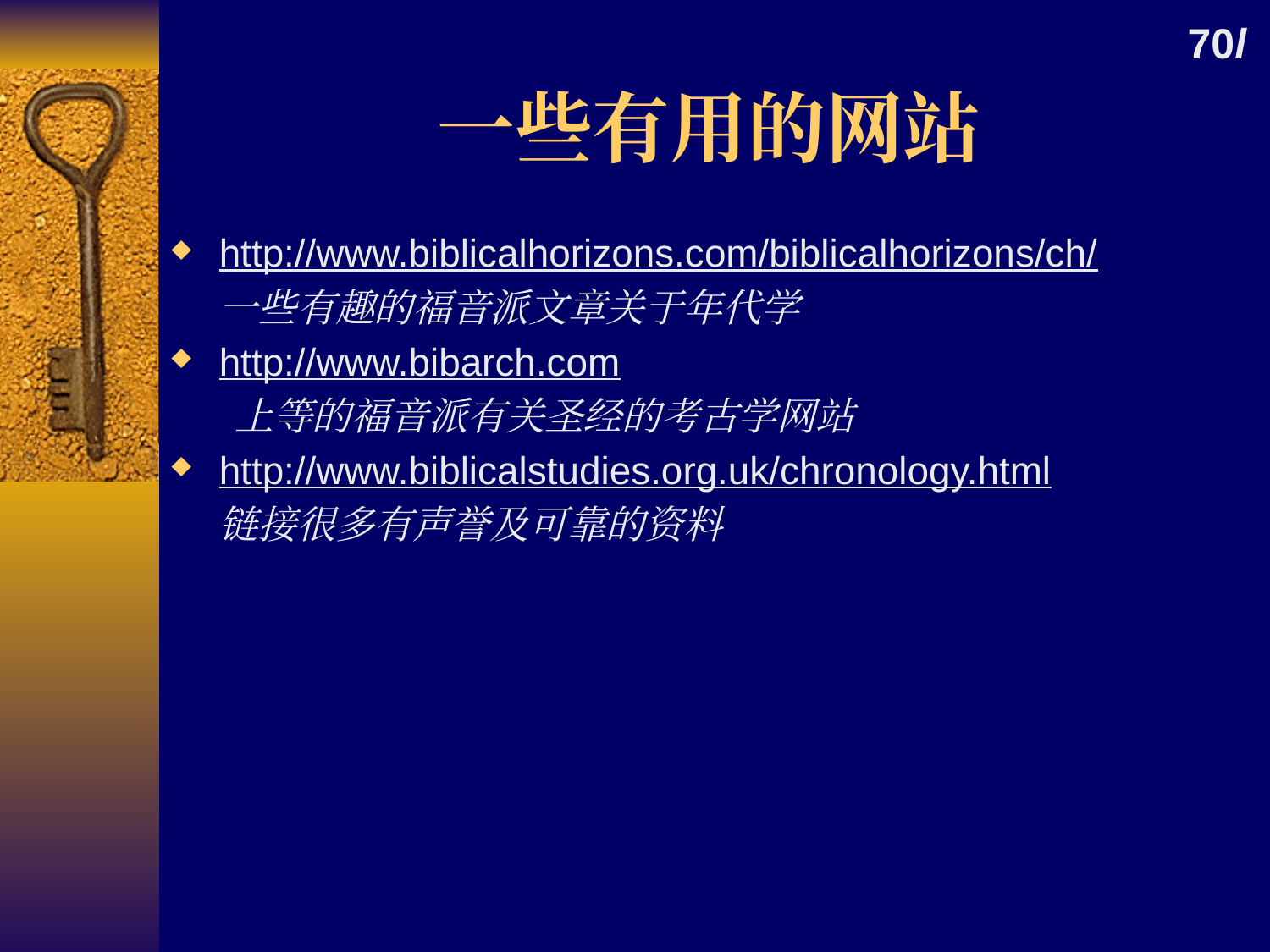

70l
# 一些有用的网站
http://www.biblicalhorizons.com/biblicalhorizons/ch/
	一些有趣的福音派文章关于年代学
http://www.bibarch.com
上等的福音派有关圣经的考古学网站
http://www.biblicalstudies.org.uk/chronology.html
	链接很多有声誉及可靠的资料